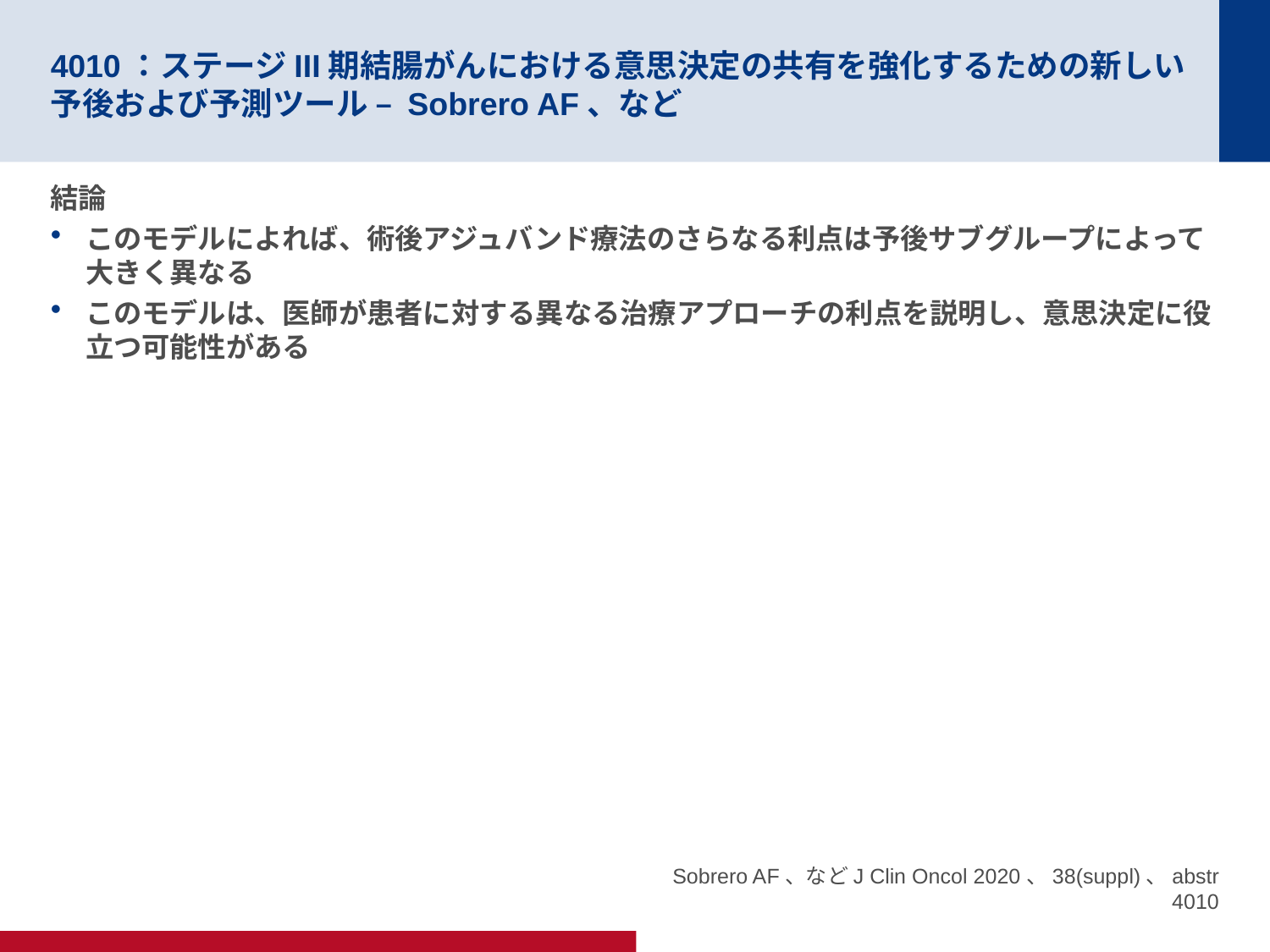

# 4010：ステージIII期結腸がんにおける意思決定の共有を強化するための新しい予後および予測ツール – Sobrero AF、など
結論
このモデルによれば、術後アジュバンド療法のさらなる利点は予後サブグループによって大きく異なる
このモデルは、医師が患者に対する異なる治療アプローチの利点を説明し、意思決定に役立つ可能性がある
Sobrero AF、などJ Clin Oncol 2020、38(suppl)、abstr 4010